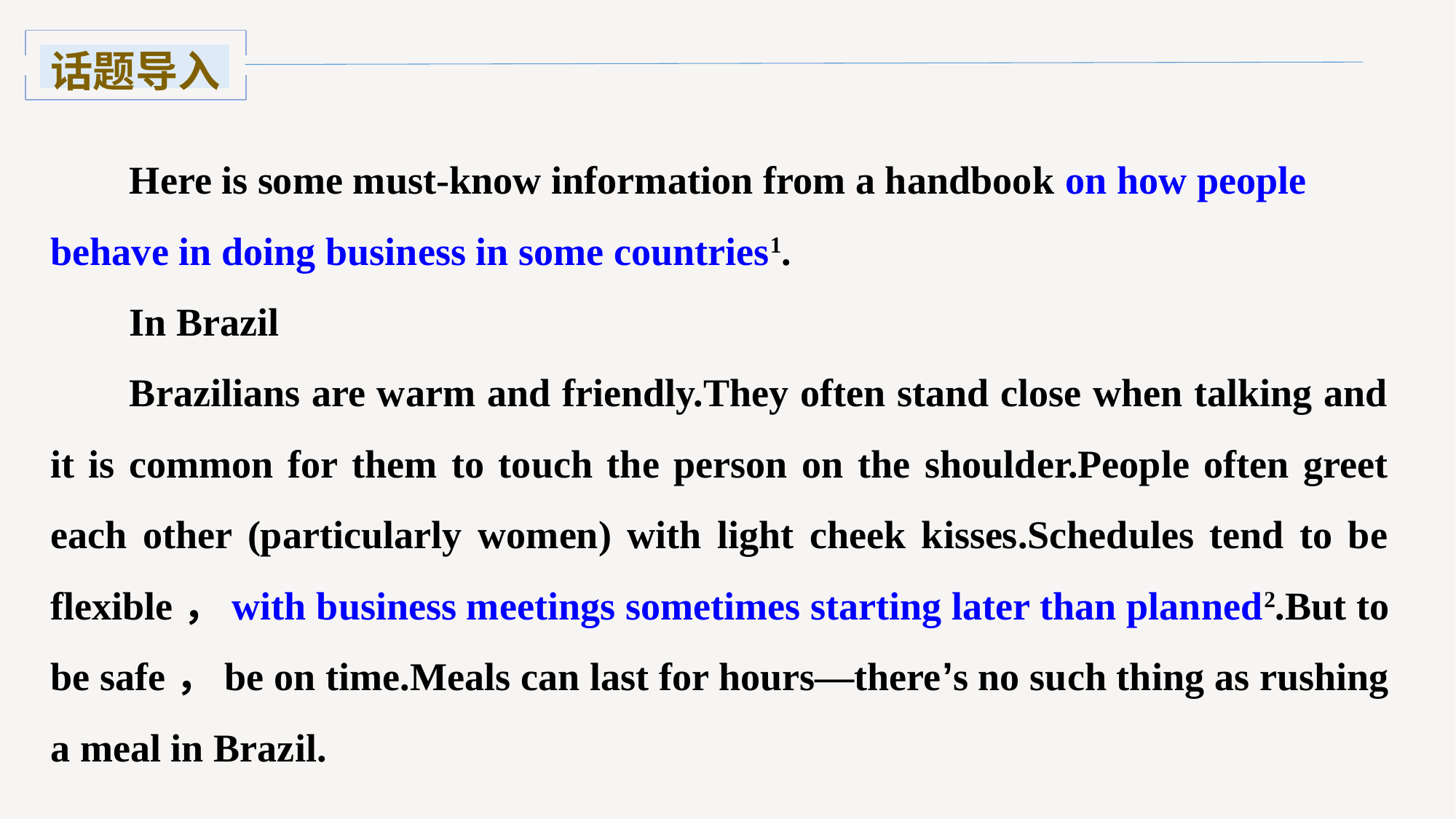

话题导入
Here is some must-know information from a handbook on how people behave in doing business in some countries1.
In Brazil
Brazilians are warm and friendly.They often stand close when talking and it is common for them to touch the person on the shoulder.People often greet each other (particularly women) with light cheek kisses.Schedules tend to be flexible，with business meetings sometimes starting later than planned2.But to be safe，be on time.Meals can last for hours—there’s no such thing as rushing a meal in Brazil.